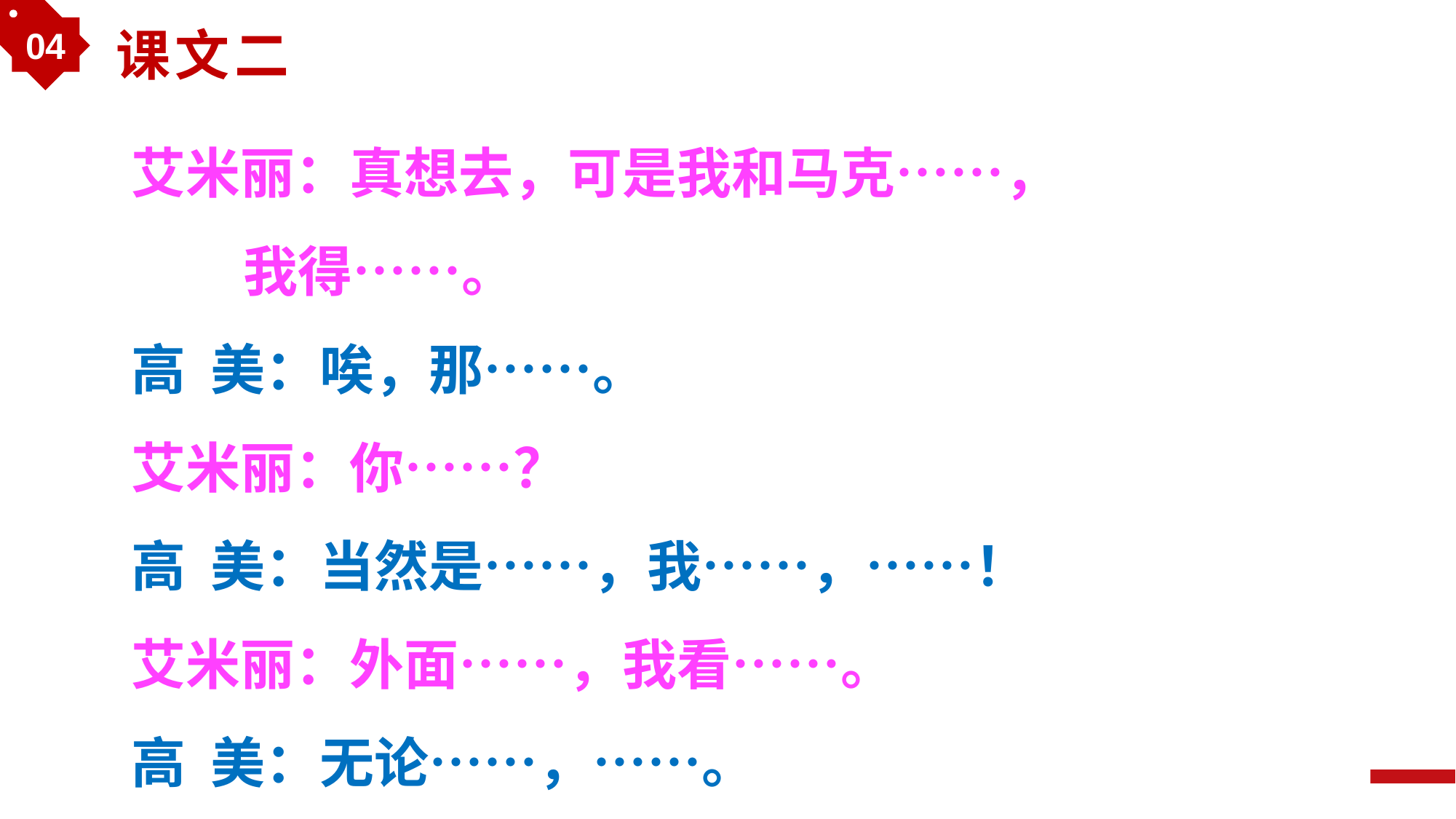

04
课文二
艾米丽：真想去，可是我和马克……，
        我得……。
高  美：唉，那……。
艾米丽：你……？
高  美：当然是……，我……，……！
艾米丽：外面……，我看……。
高  美：无论……，……。